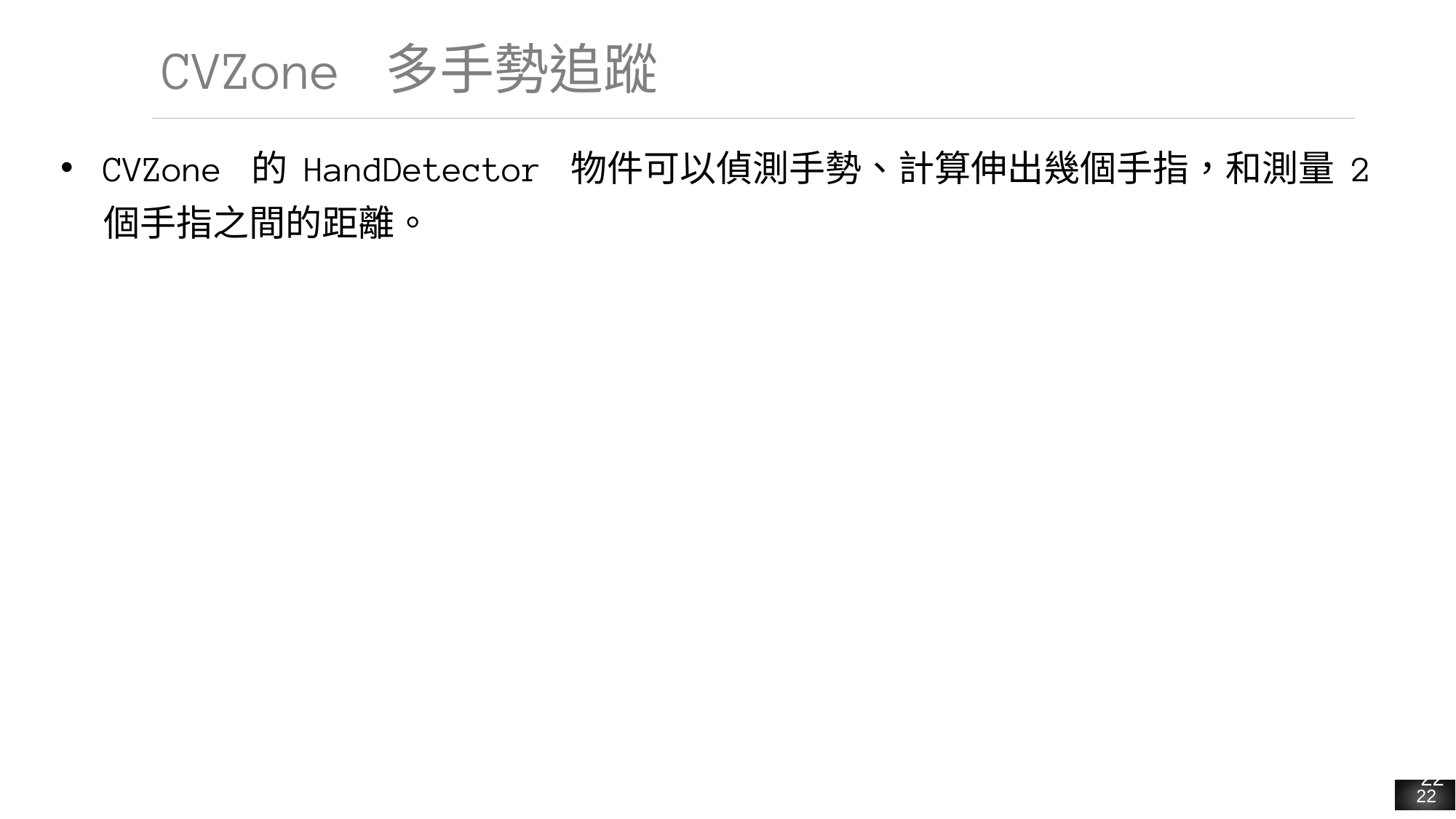

# CVZone 多手勢追蹤
CVZone 的 HandDetector 物件可以偵測手勢、計算伸出幾個手指，和測量 2 個手指之間的距離。

22